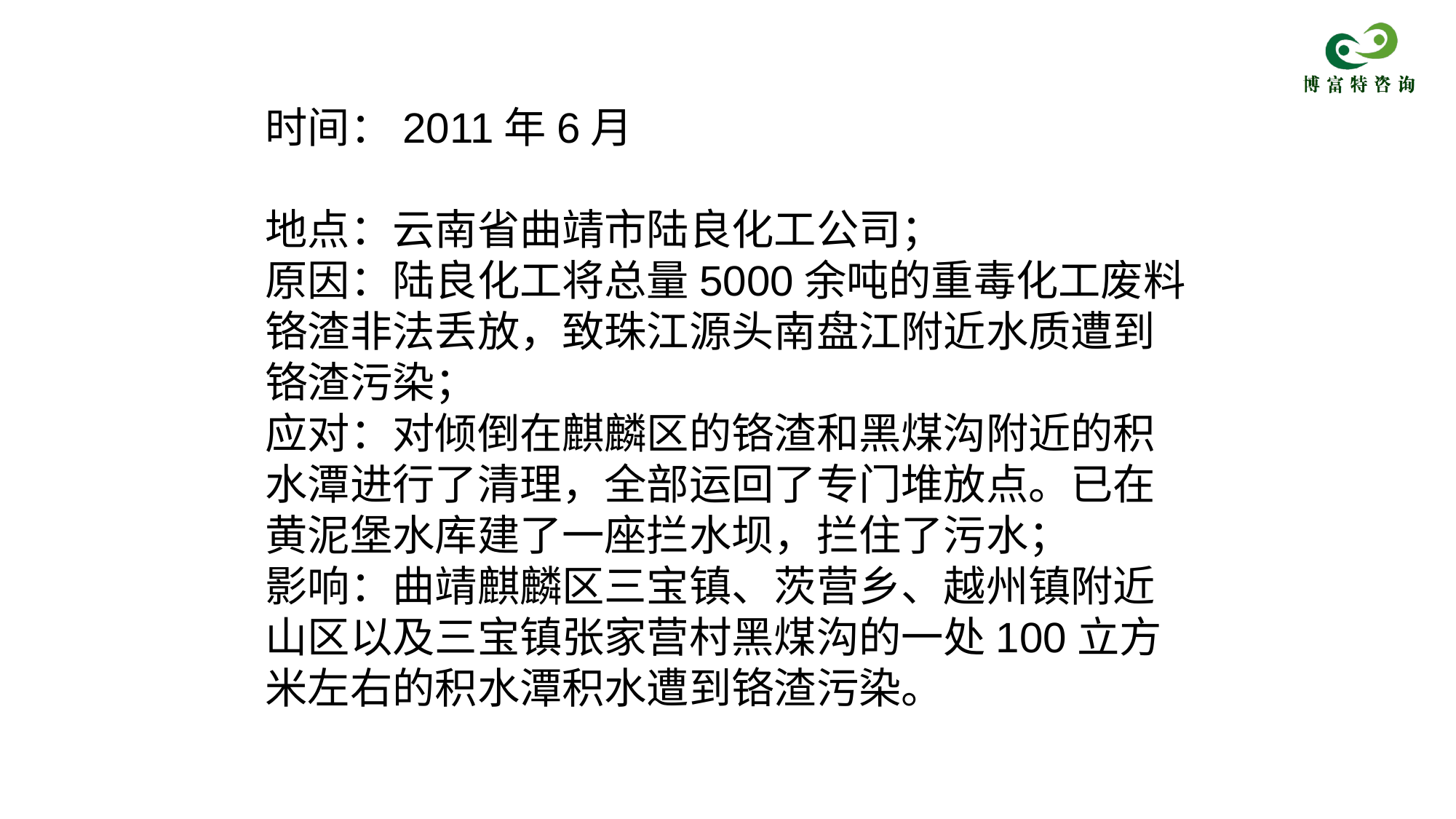

时间：2011年6月

地点：云南省曲靖市陆良化工公司；
原因：陆良化工将总量5000余吨的重毒化工废料铬渣非法丢放，致珠江源头南盘江附近水质遭到铬渣污染；
应对：对倾倒在麒麟区的铬渣和黑煤沟附近的积水潭进行了清理，全部运回了专门堆放点。已在黄泥堡水库建了一座拦水坝，拦住了污水；
影响：曲靖麒麟区三宝镇、茨营乡、越州镇附近山区以及三宝镇张家营村黑煤沟的一处100立方米左右的积水潭积水遭到铬渣污染。